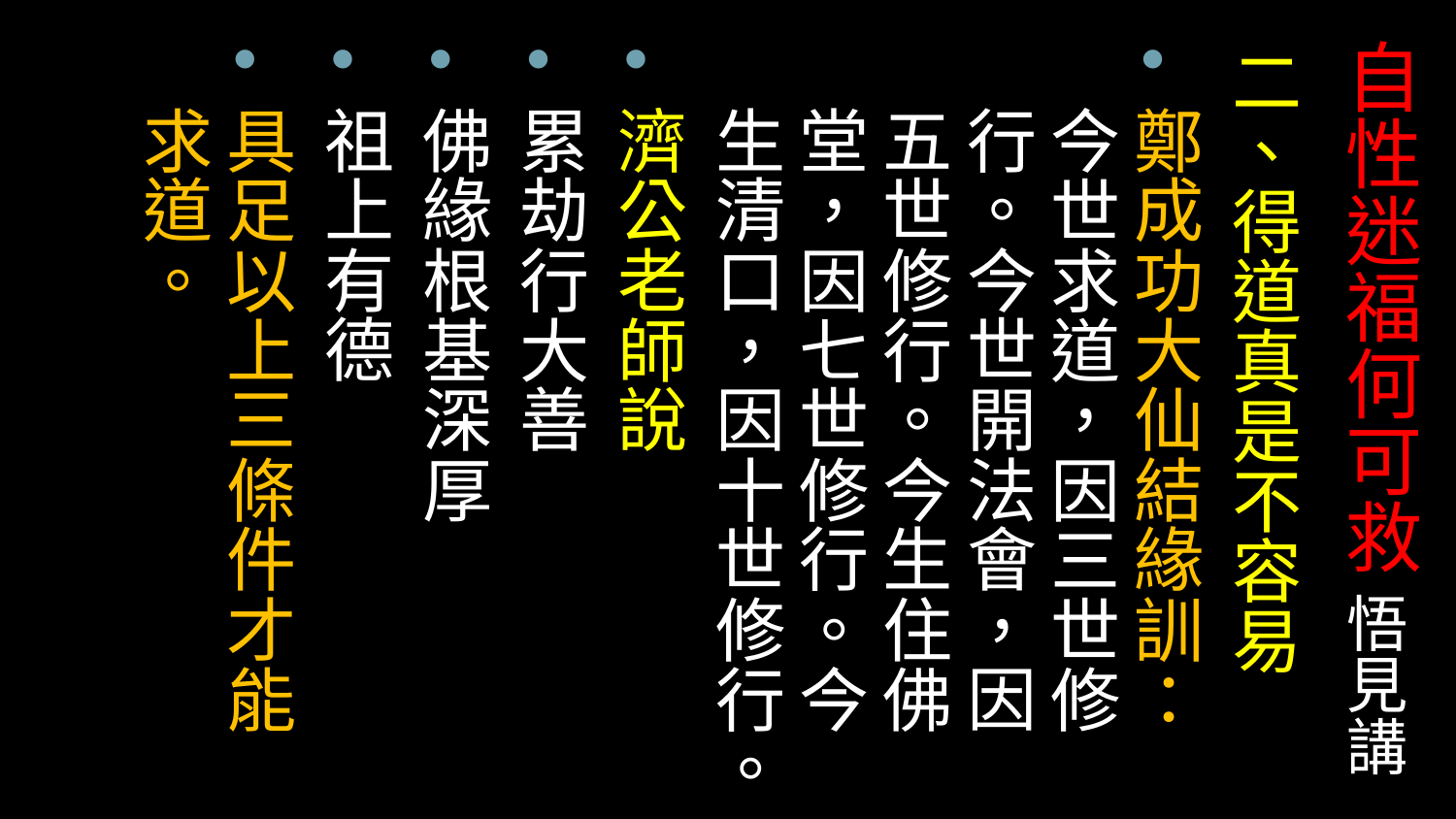

# 自性迷福何可救 悟見講
二、得道真是不容易
鄭成功大仙結緣訓： 今世求道，因三世修行。今世開法會，因五世修行。今生住佛堂，因七世修行。今生清口，因十世修行。
濟公老師說
累劫行大善
佛緣根基深厚
祖上有德
具足以上三條件才能求道。